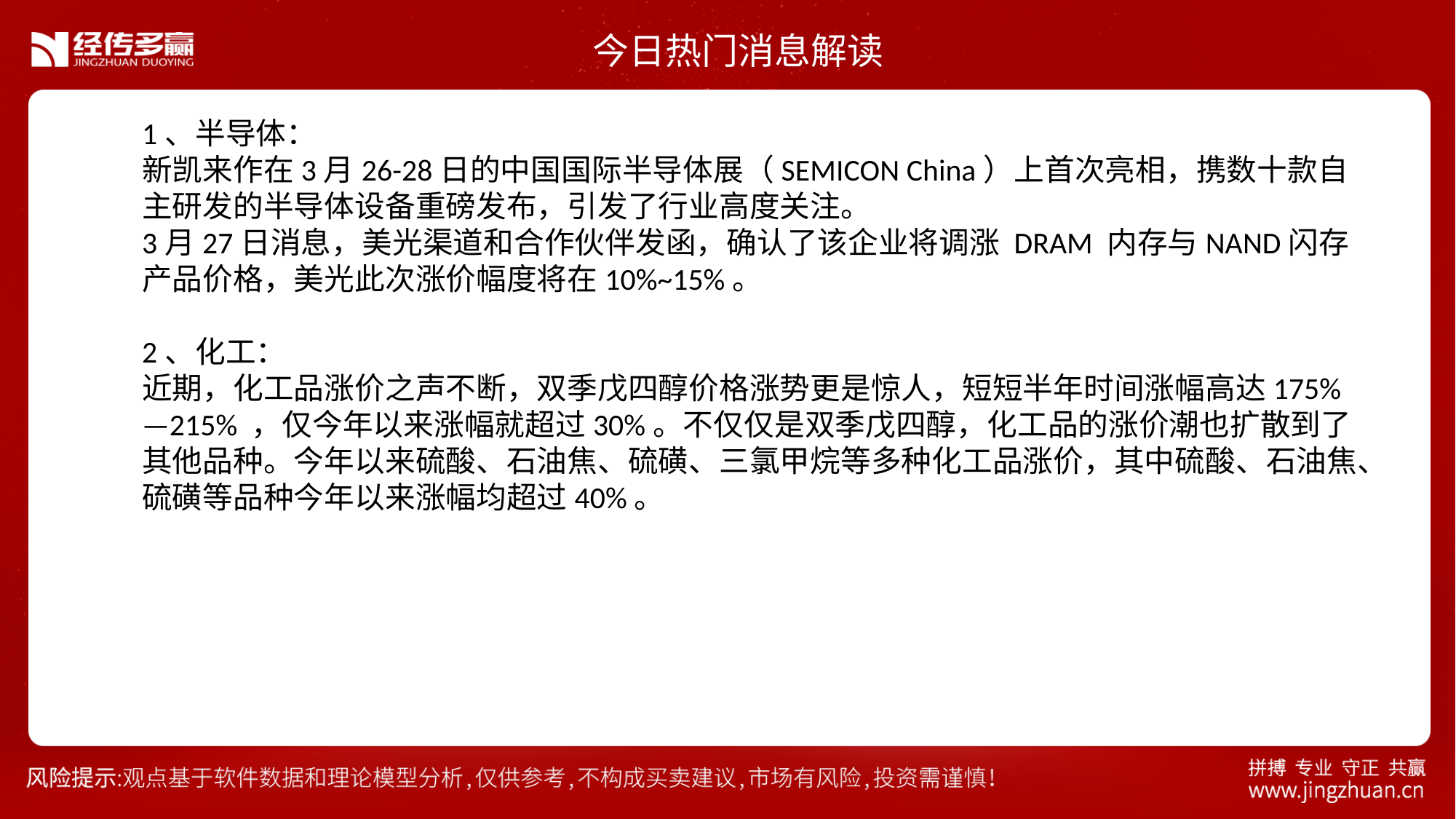

今日热门消息解读
1、半导体：
新凯来作在3月26-28日的中国国际半导体展（SEMICON China）上首次亮相，携数十款自主研发的半导体设备重磅发布，引发了行业高度关注。
3月27日消息，美光渠道和合作伙伴发函，确认了该企业将调涨 DRAM 内存与NAND闪存产品价格，美光此次涨价幅度将在10%~15%。

2、化工：
近期，化工品涨价之声不断，双季戊四醇价格涨势更是惊人，短短半年时间涨幅高达175%—215% ，仅今年以来涨幅就超过30%。不仅仅是双季戊四醇，化工品的涨价潮也扩散到了其他品种。今年以来硫酸、石油焦、硫磺、三氯甲烷等多种化工品涨价，其中硫酸、石油焦、硫磺等品种今年以来涨幅均超过40%。